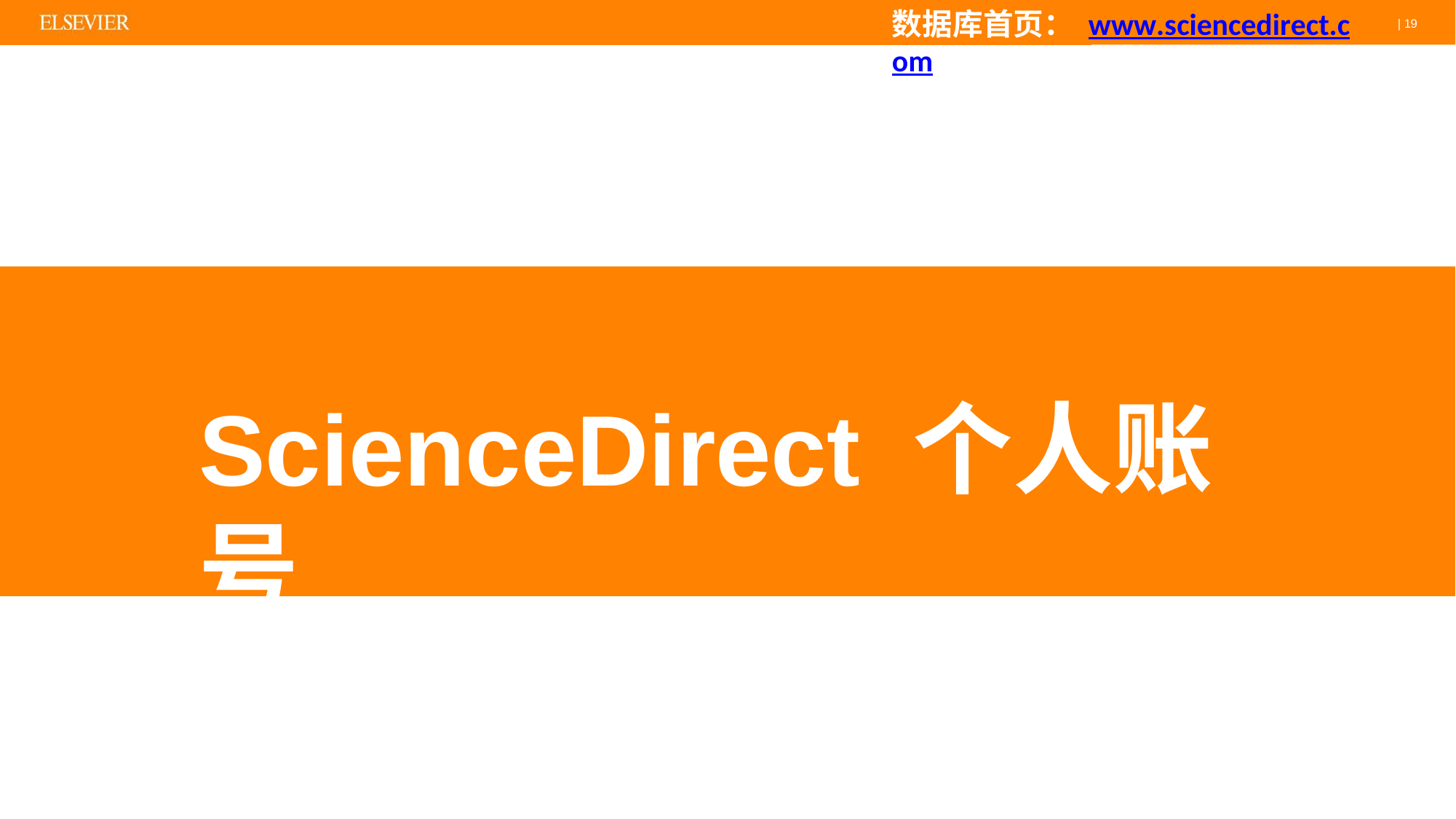

# 数据库首页： www.sciencedirect.com
| 19

ScienceDirect 个人账号